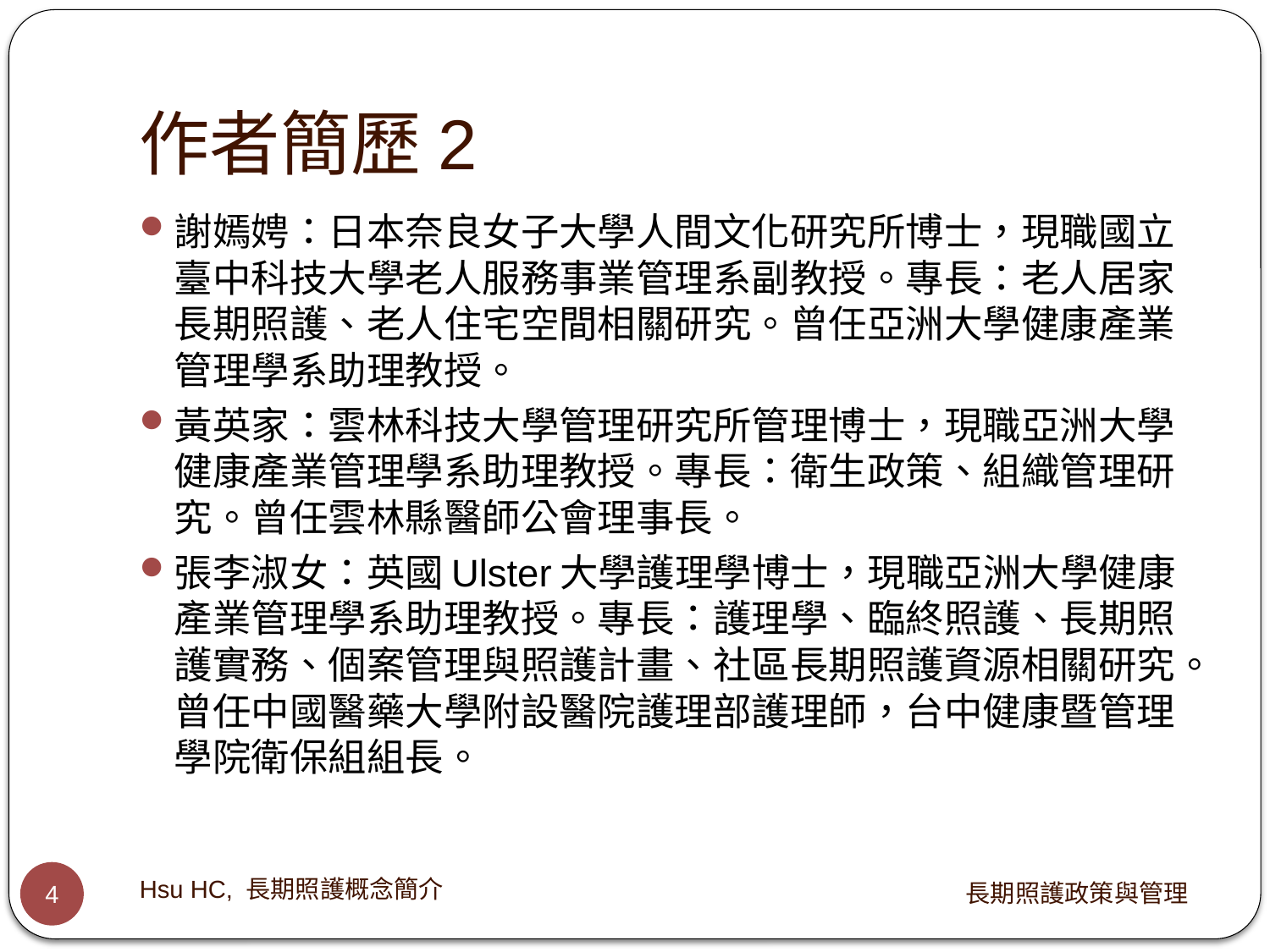

# 作者簡歷2
謝嫣娉：日本奈良女子大學人間文化研究所博士，現職國立臺中科技大學老人服務事業管理系副教授。專長：老人居家長期照護、老人住宅空間相關研究。曾任亞洲大學健康產業管理學系助理教授。
黃英家：雲林科技大學管理研究所管理博士，現職亞洲大學健康產業管理學系助理教授。專長：衛生政策、組織管理研究。曾任雲林縣醫師公會理事長。
張李淑女：英國Ulster大學護理學博士，現職亞洲大學健康產業管理學系助理教授。專長：護理學、臨終照護、長期照護實務、個案管理與照護計畫、社區長期照護資源相關研究。曾任中國醫藥大學附設醫院護理部護理師，台中健康暨管理學院衛保組組長。
Hsu HC, 長期照護概念簡介
長期照護政策與管理
4